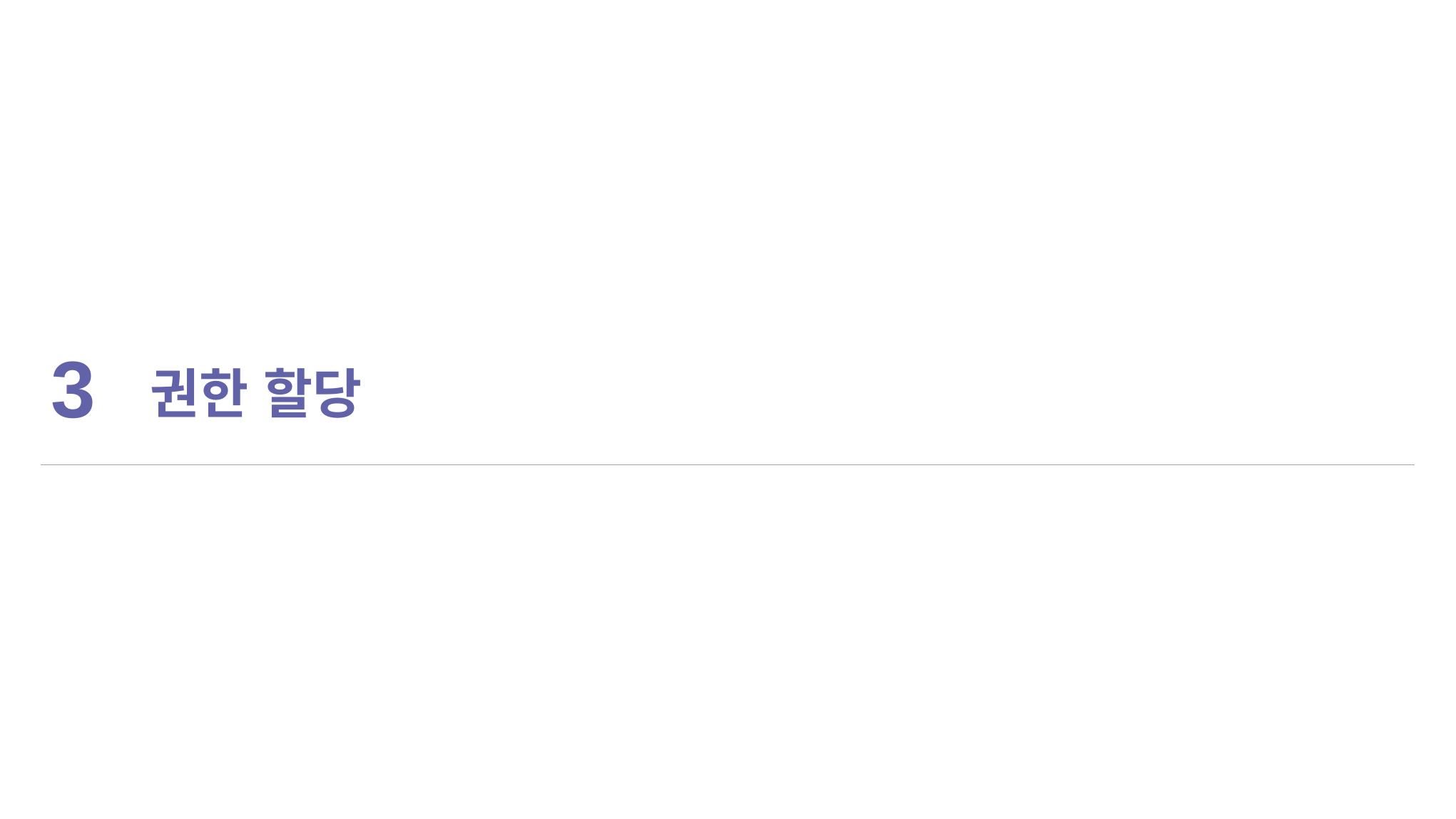

| 3 | 권한 할당 |
| --- | --- |